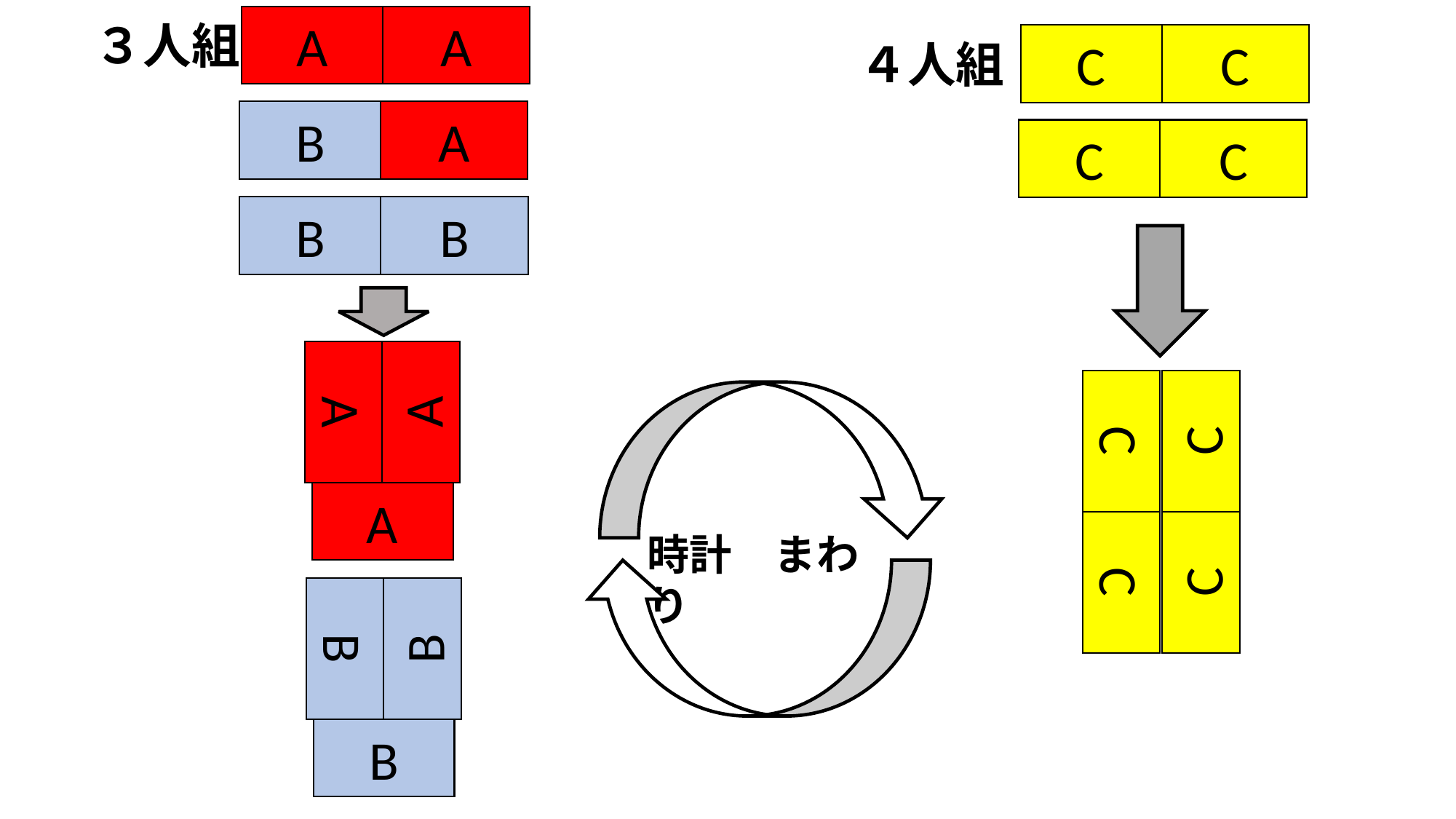

A
A
B
A
３人組
C
C
C
C
４人組
B
B

A
A
A

C
C
時計　まわり
C
C

B
B
B